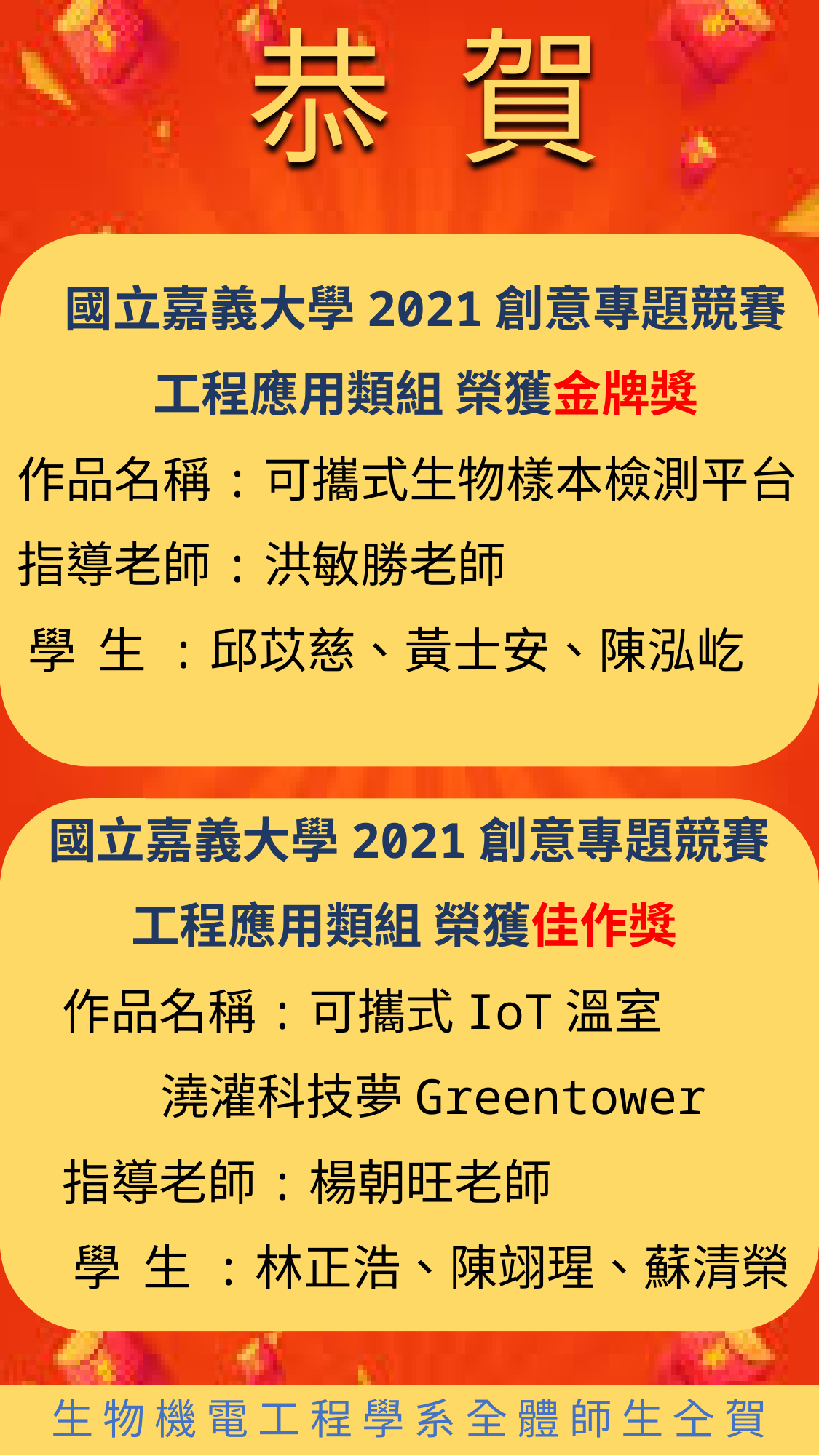

恭  賀

國立嘉義大學2021創意專題競賽
工程應用類組 榮獲金牌獎
   作品名稱:可攜式生物樣本檢測平台
   指導老師:洪敏勝老師
    學  生 :邱苡慈、黃士安、陳泓屹

國立嘉義大學2021創意專題競賽
工程應用類組 榮獲佳作獎
   作品名稱:可攜式IoT溫室
            澆灌科技夢Greentower
   指導老師:楊朝旺老師
    學  生 :林正浩、陳翊瑆、蘇清榮

生 物 機 電 工 程 學 系 全 體 師 生 㒰 賀